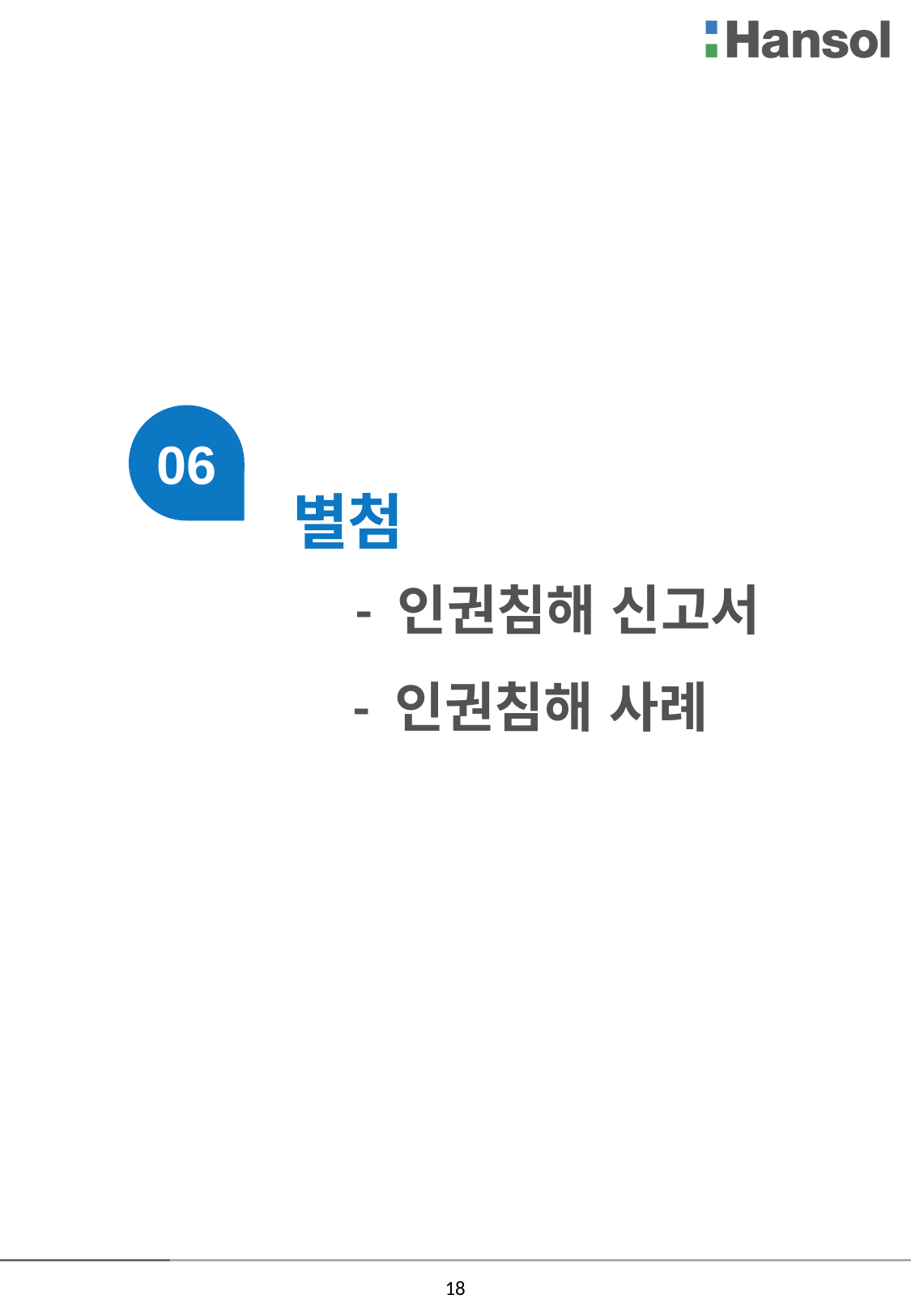

06
별첨
- 인권침해 신고서
- 인권침해 사례
18